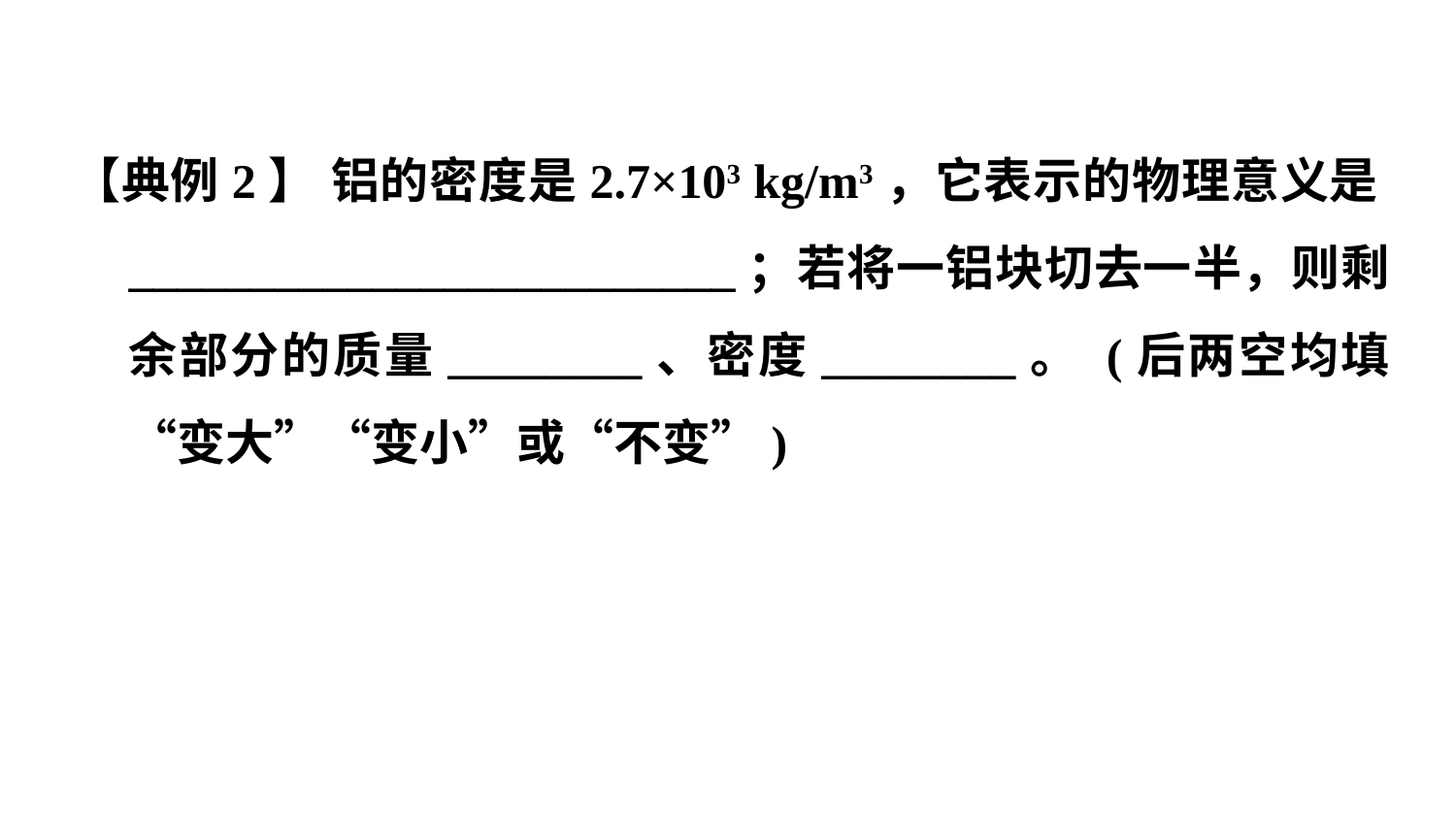

【典例2】 铝的密度是2.7×103 kg/m3，它表示的物理意义是_________________________；若将一铝块切去一半，则剩余部分的质量________、密度________。 (后两空均填“变大”“变小”或“不变”)